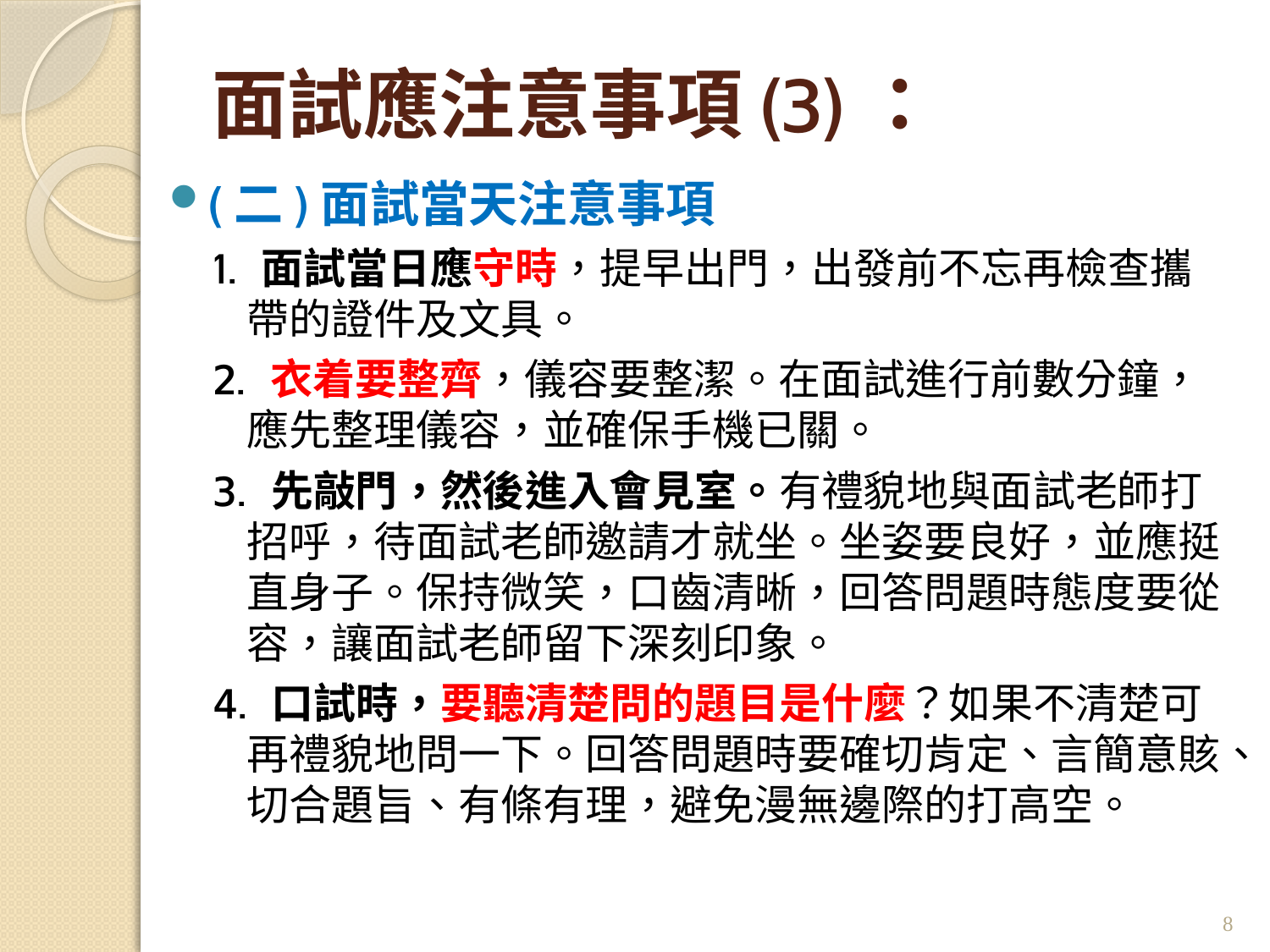

# 面試應注意事項(3)：
(二)面試當天注意事項
1. 面試當日應守時，提早出門，出發前不忘再檢查攜帶的證件及文具。
2. 衣着要整齊，儀容要整潔。在面試進行前數分鐘，應先整理儀容，並確保手機已關。
3. 先敲門，然後進入會見室。有禮貌地與面試老師打招呼，待面試老師邀請才就坐。坐姿要良好，並應挺直身子。保持微笑，口齒清晰，回答問題時態度要從容，讓面試老師留下深刻印象。
4. 口試時，要聽清楚問的題目是什麼？如果不清楚可再禮貌地問一下。回答問題時要確切肯定、言簡意賅、切合題旨、有條有理，避免漫無邊際的打高空。
8